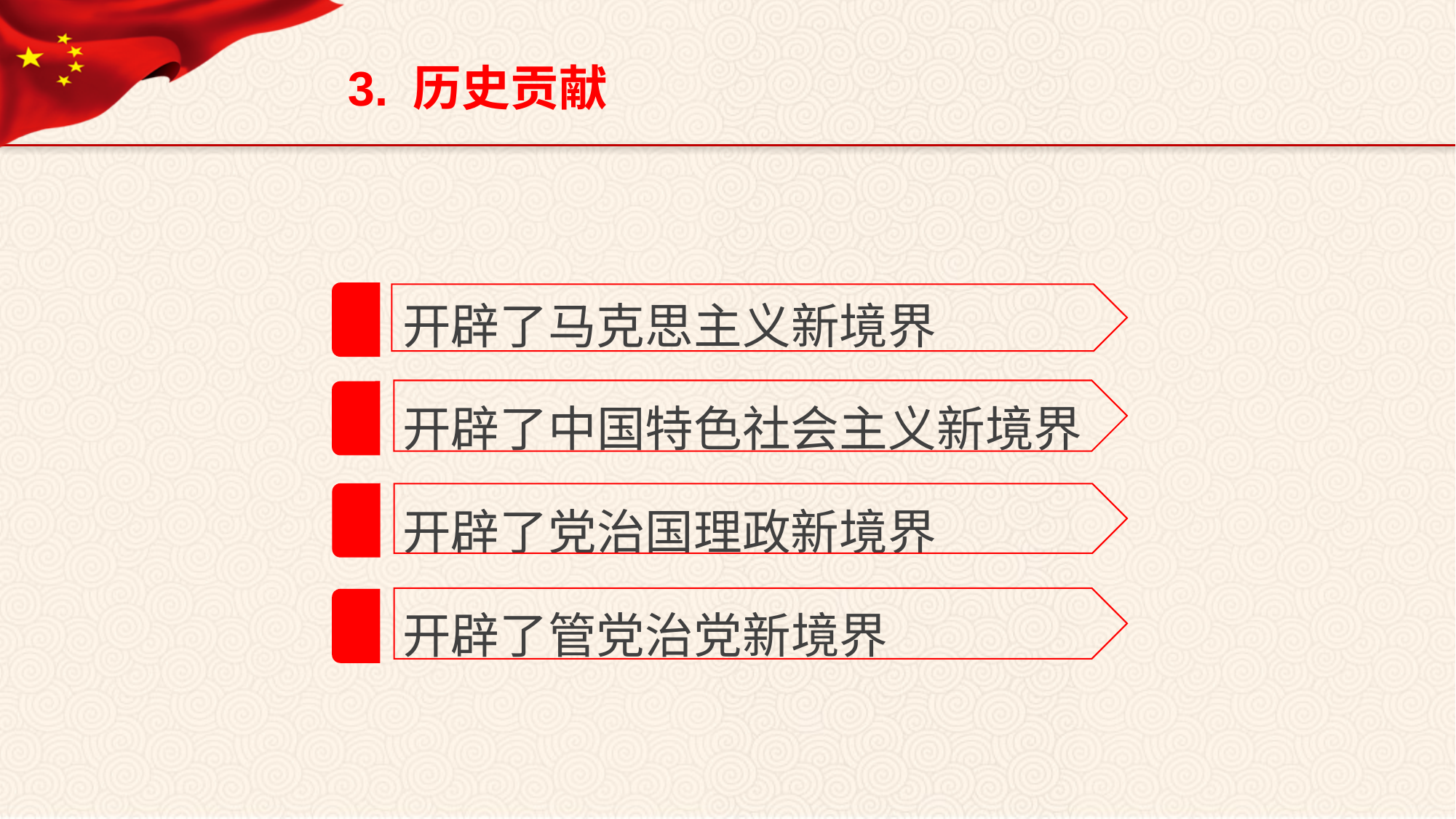

3. 历史贡献
开辟了马克思主义新境界
开辟了中国特色社会主义新境界
开辟了党治国理政新境界
开辟了管党治党新境界